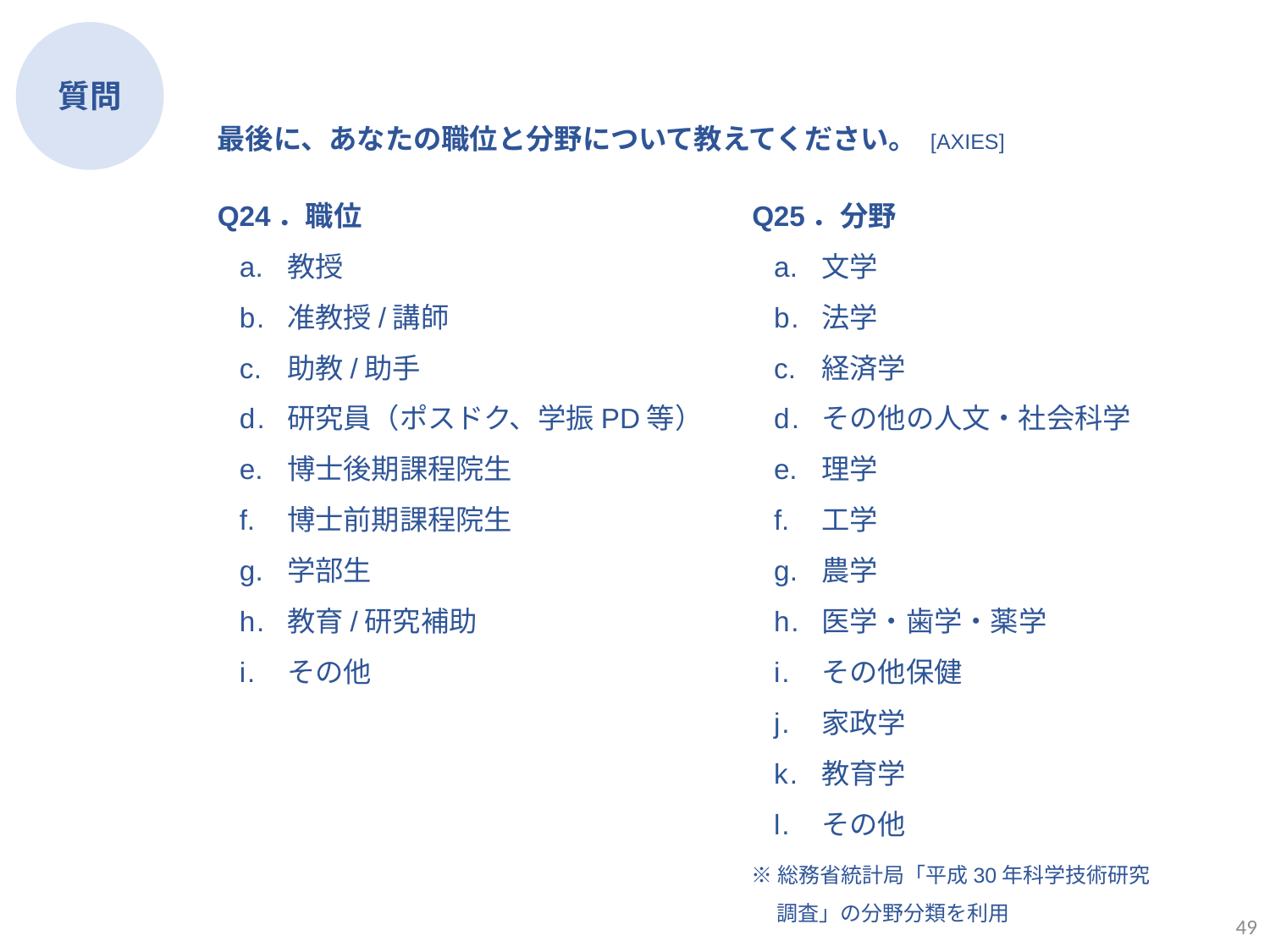

質問
最後に、あなたの職位と分野について教えてください。 [AXIES]
Q24．職位
Q25．分野
教授
准教授/講師
助教/助手
研究員（ポスドク、学振PD等）
博士後期課程院生
博士前期課程院生
学部生
教育/研究補助
その他
文学
法学
経済学
その他の人文・社会科学
理学
工学
農学
医学・歯学・薬学
その他保健
家政学
教育学
その他
※総務省統計局「平成30年科学技術研究調査」の分野分類を利用
49